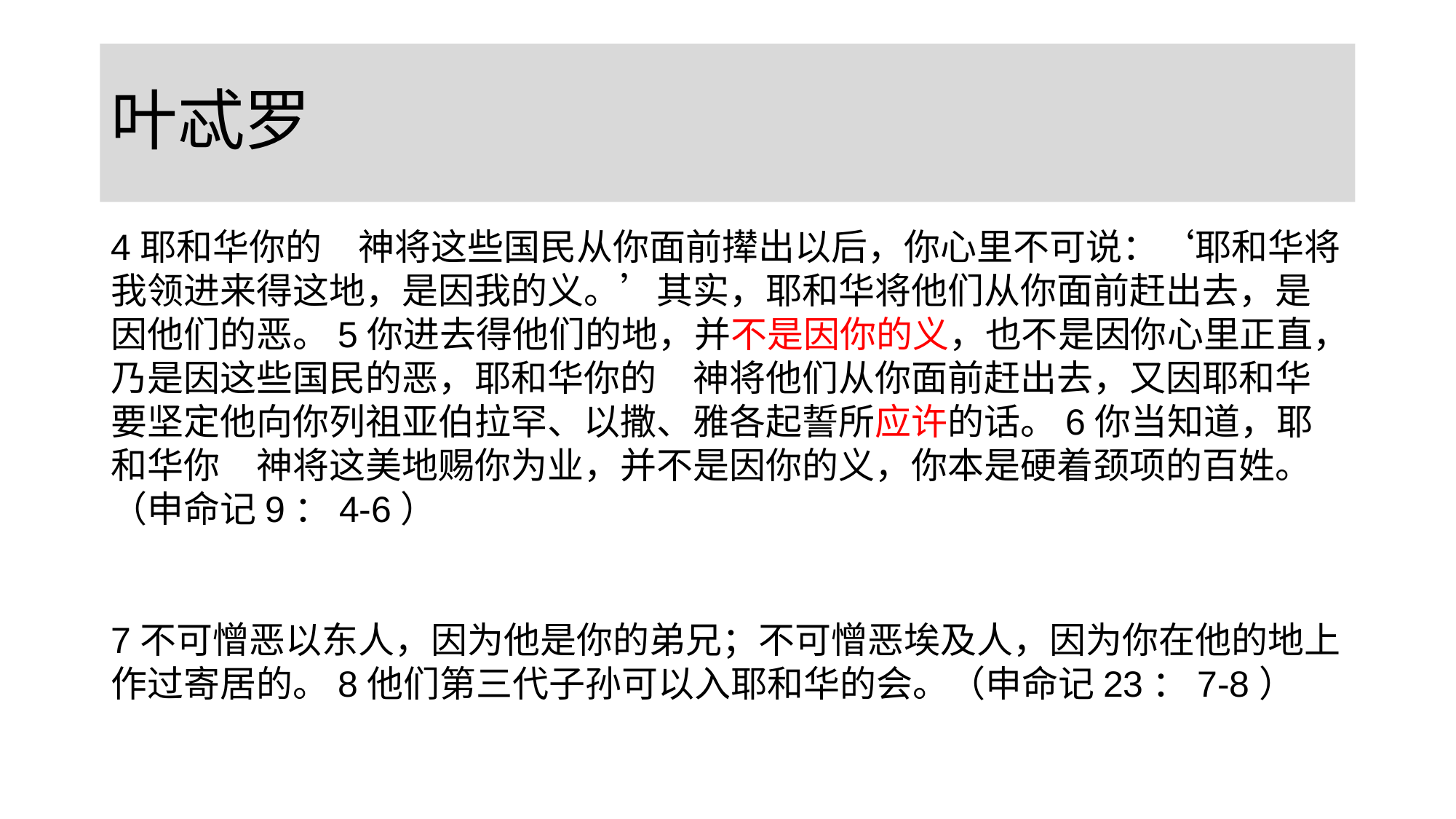

# 叶忒罗
4耶和华你的　神将这些国民从你面前撵出以后，你心里不可说：‘耶和华将我领进来得这地，是因我的义。’其实，耶和华将他们从你面前赶出去，是因他们的恶。5你进去得他们的地，并不是因你的义，也不是因你心里正直，乃是因这些国民的恶，耶和华你的　神将他们从你面前赶出去，又因耶和华要坚定他向你列祖亚伯拉罕、以撒、雅各起誓所应许的话。6你当知道，耶和华你　神将这美地赐你为业，并不是因你的义，你本是硬着颈项的百姓。（申命记9：4-6）

7不可憎恶以东人，因为他是你的弟兄；不可憎恶埃及人，因为你在他的地上作过寄居的。8他们第三代子孙可以入耶和华的会。（申命记23：7-8）